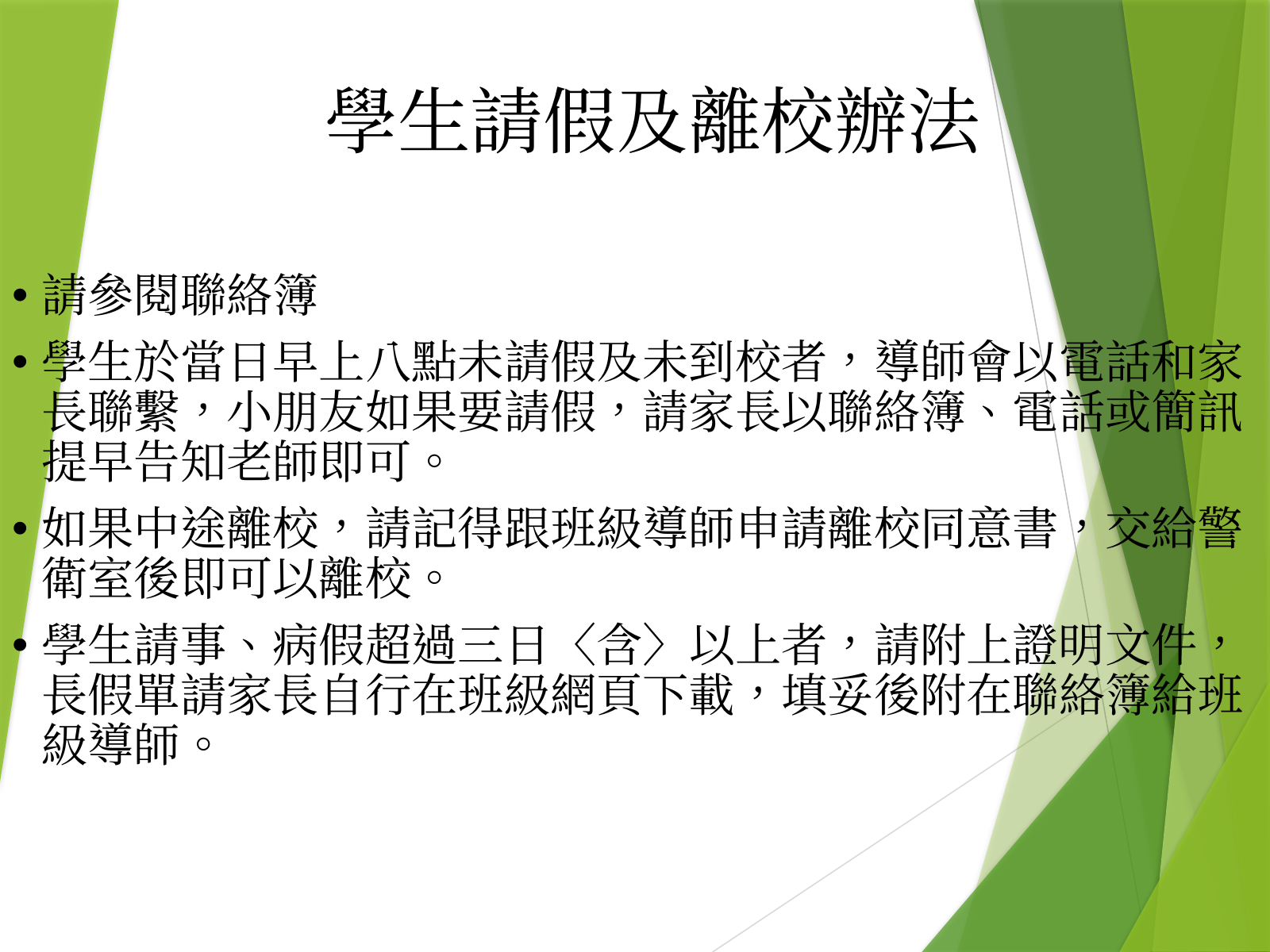

# 學生請假及離校辦法
請參閱聯絡簿
學生於當日早上八點未請假及未到校者，導師會以電話和家長聯繫，小朋友如果要請假，請家長以聯絡簿、電話或簡訊提早告知老師即可。
如果中途離校，請記得跟班級導師申請離校同意書，交給警衛室後即可以離校。
學生請事、病假超過三日〈含〉以上者，請附上證明文件，長假單請家長自行在班級網頁下載，填妥後附在聯絡簿給班級導師。